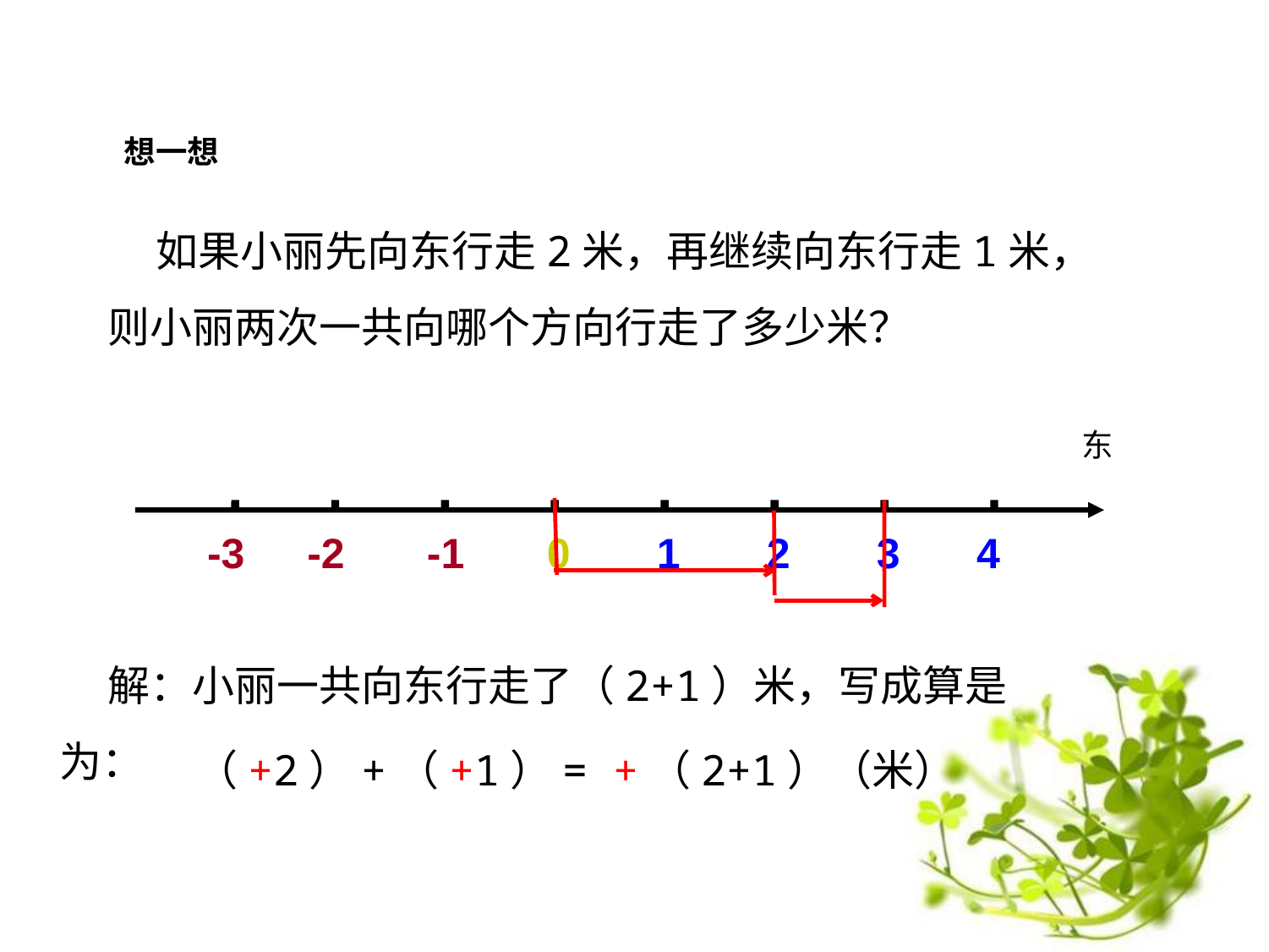

想一想
    如果小丽先向东行走2米，再继续向东行走1米，则小丽两次一共向哪个方向行走了多少米？
东

-3
-2
-1
0
1
2
3
4

    解：小丽一共向东行走了（2+1）米，写成算是为：
    （+2）+（+1）= +（2+1）（米）